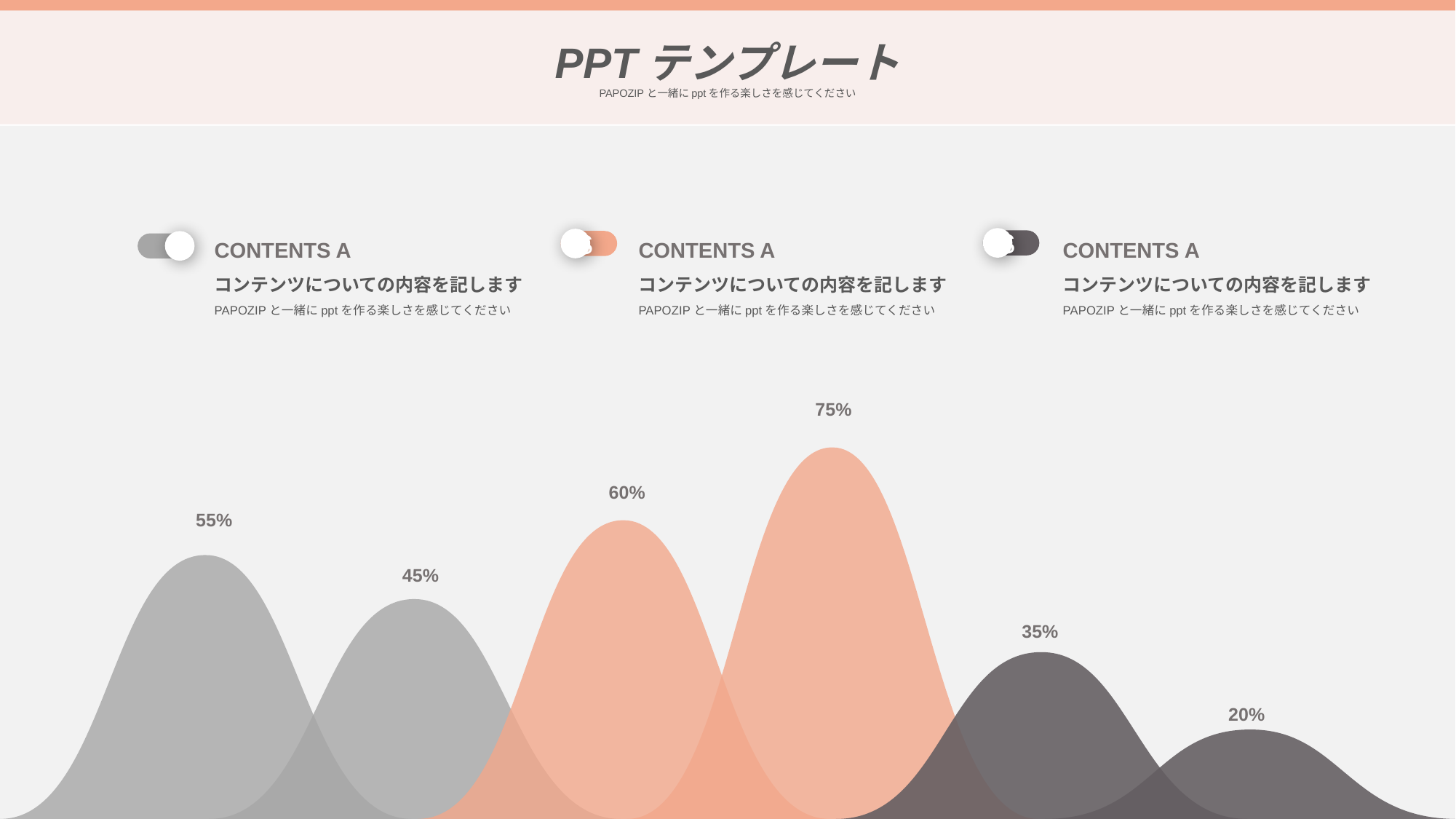

PPTテンプレート
PAPOZIPと一緒にpptを作る楽しさを感じてください
CONTENTS A
コンテンツについての内容を記します
PAPOZIPと一緒にpptを作る楽しさを感じてください
CONTENTS A
コンテンツについての内容を記します
PAPOZIPと一緒にpptを作る楽しさを感じてください
CONTENTS A
コンテンツについての内容を記します
PAPOZIPと一緒にpptを作る楽しさを感じてください
S

S

### Chart

| Category | 계열 1 |
|---|---|
| 항목 1 | 0.55 |
| 항목 2 | 0.45 |
| 항목 3 | 0.6 |
| 항목 4 | 0.75 |
| 항목 5 | 0.35 |
| 항목 6 | 0.2 |